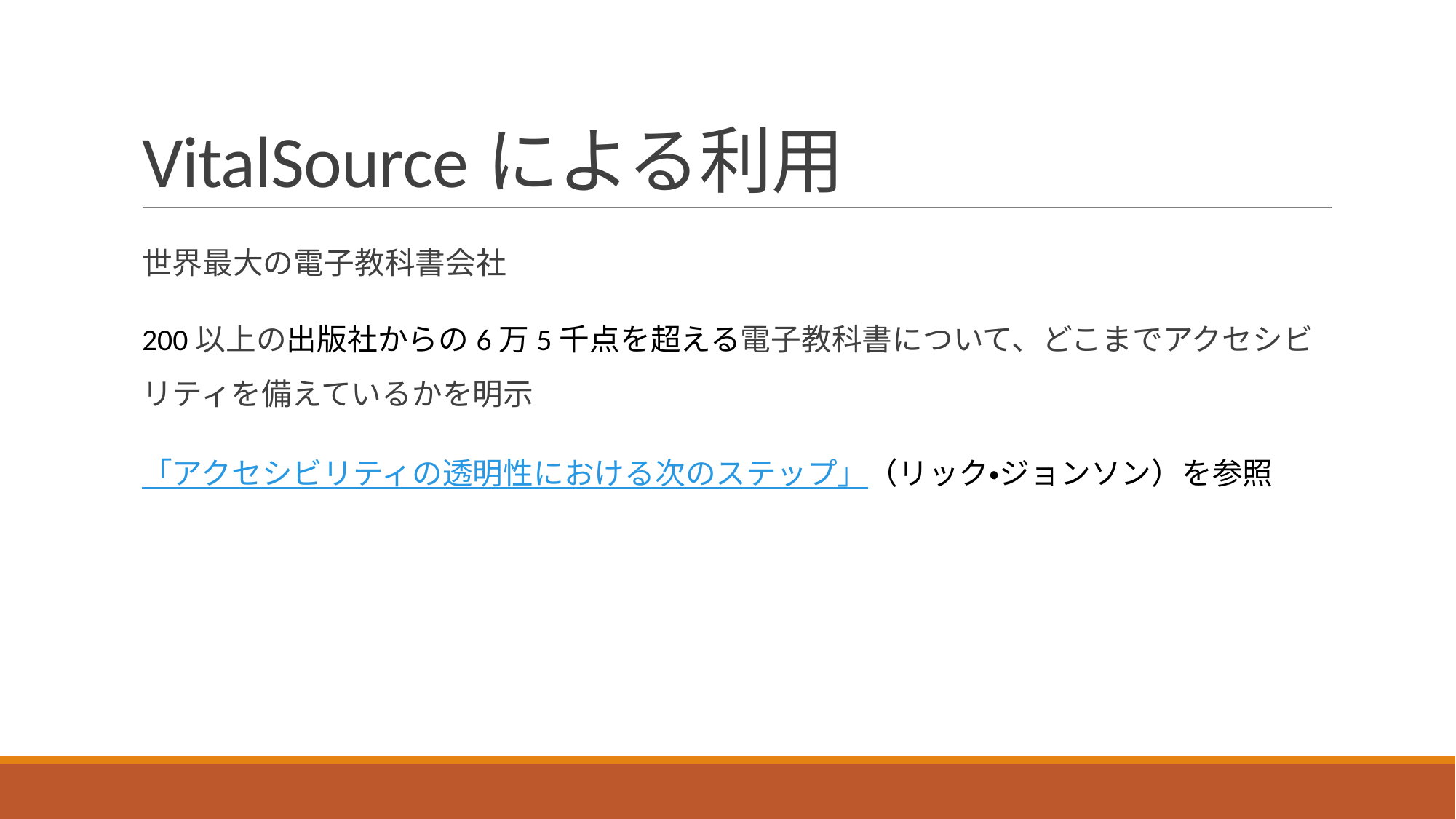

# VitalSourceによる利用
世界最大の電子教科書会社
200以上の出版社からの6万5千点を超える電子教科書について、どこまでアクセシビリティを備えているかを明示
「アクセシビリティの透明性における次のステップ」（リック・ジョンソン）を参照